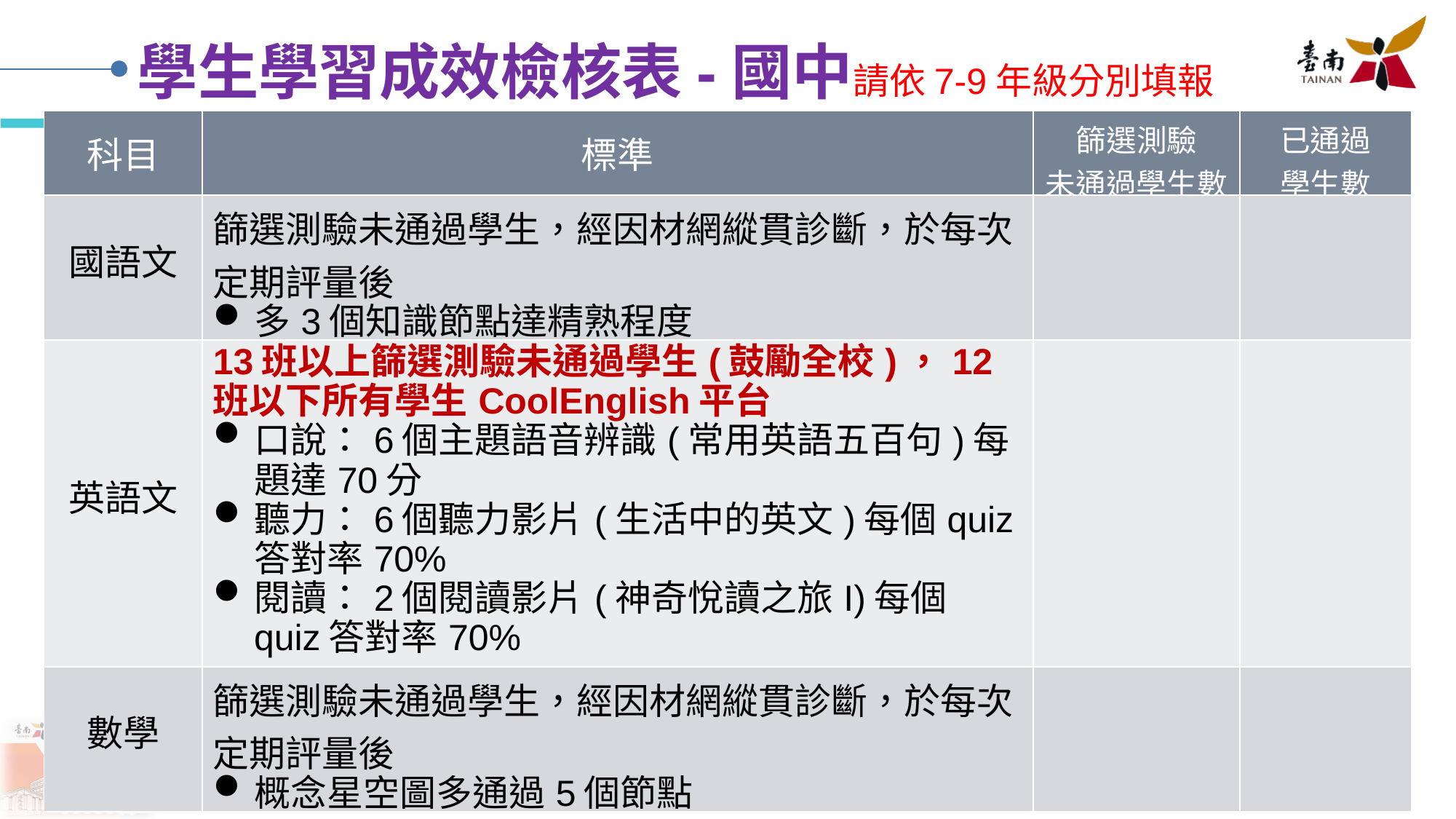

學生學習成效檢核表-國中請依7-9年級分別填報

| 科目 | 標準 | 篩選測驗 未通過學生數 | 已通過 學生數 |
| --- | --- | --- | --- |
| 國語文 | 篩選測驗未通過學生，經因材網縱貫診斷，於每次定期評量後 多3個知識節點達精熟程度 |  |  |
| 英語文 | 13班以上篩選測驗未通過學生(鼓勵全校)，12班以下所有學生CoolEnglish平台 口說：6個主題語音辨識(常用英語五百句)每題達70分 聽力：6個聽力影片(生活中的英文)每個quiz答對率70% 閱讀：2個閱讀影片(神奇悅讀之旅I)每個quiz答對率70% |  |  |
| 數學 | 篩選測驗未通過學生，經因材網縱貫診斷，於每次定期評量後 概念星空圖多通過5個節點 |  |  |